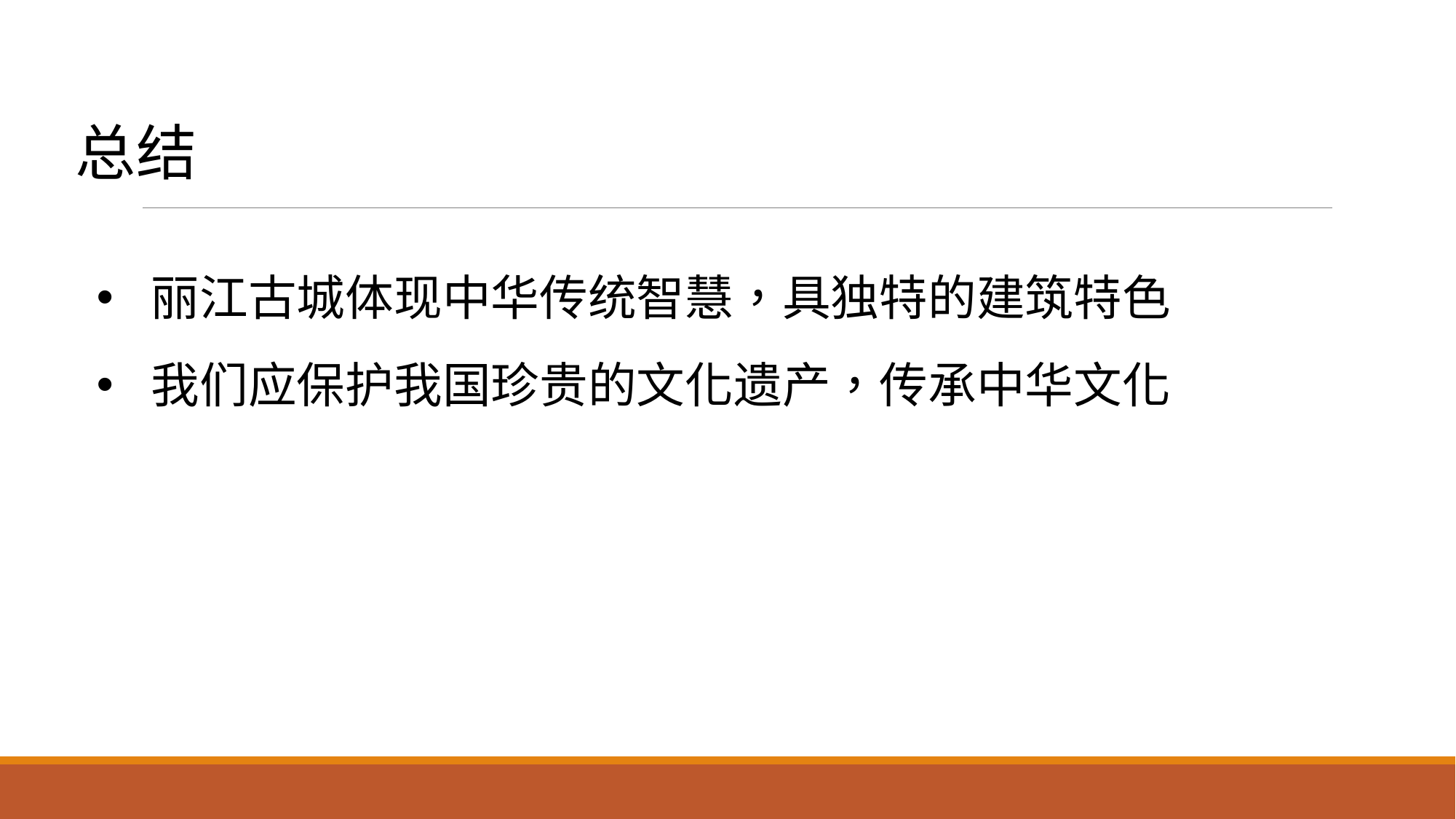

总结
丽江古城体现中华传统智慧，具独特的建筑特色
我们应保护我国珍贵的文化遗产，传承中华文化